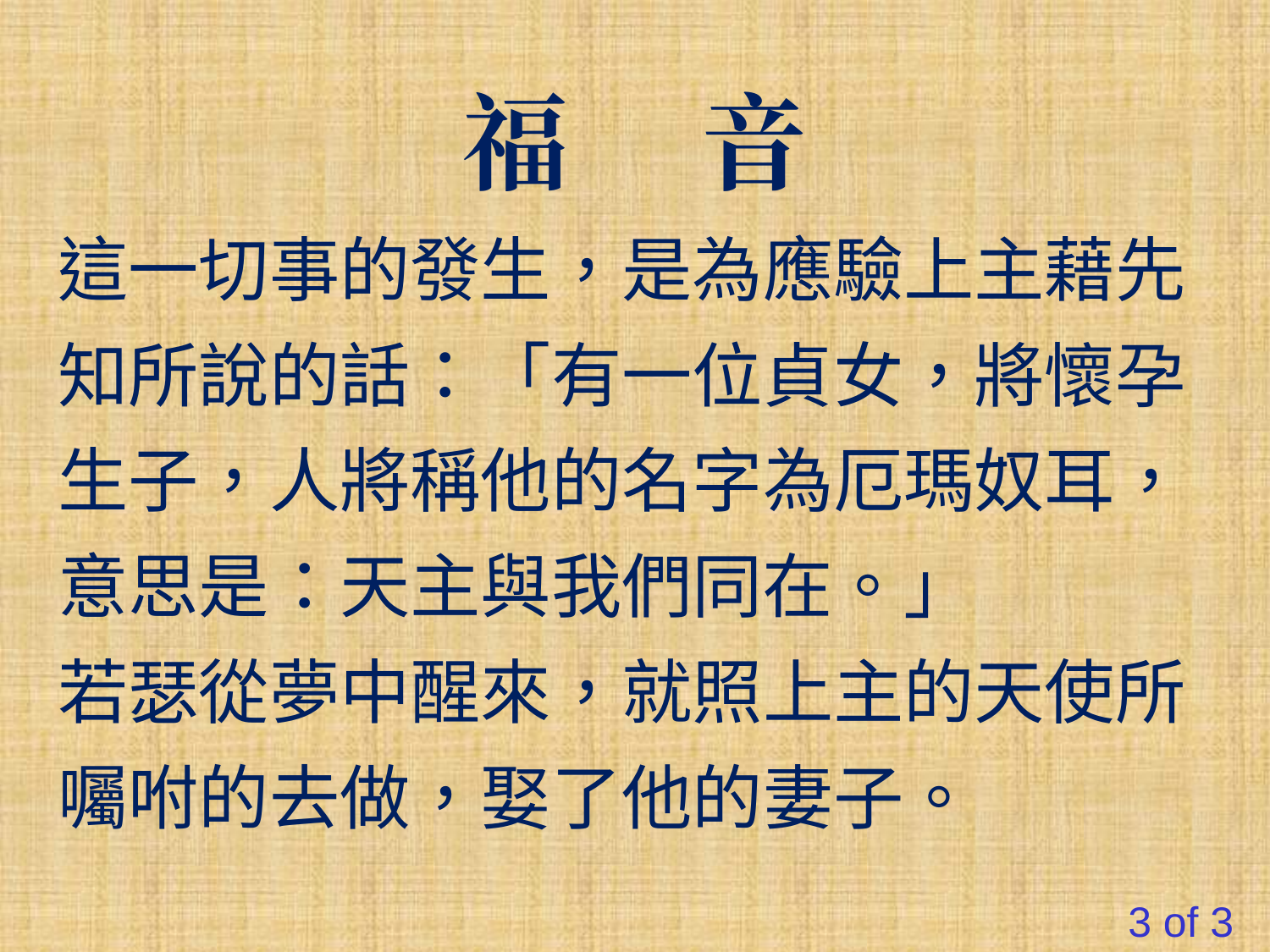

福     音
這一切事的發生，是為應驗上主藉先知所說的話：「有一位貞女，將懷孕生子，人將稱他的名字為厄瑪奴耳，意思是：天主與我們同在。」
若瑟從夢中醒來，就照上主的天使所囑咐的去做，娶了他的妻子。
3 of 3